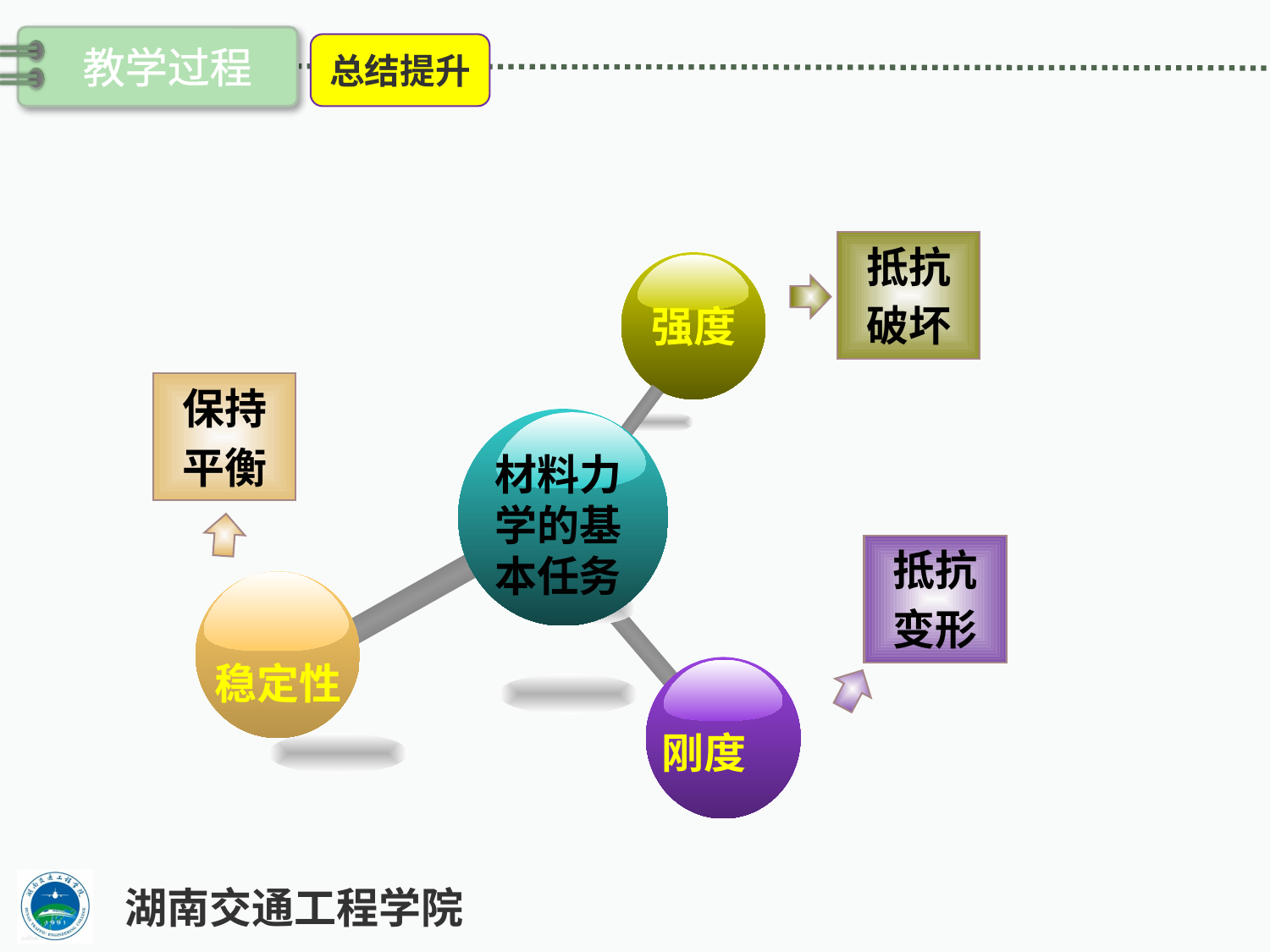

抵抗
破坏

强度

保持
平衡

材料力学的基本任务

抵抗
变形

稳定性

刚度

15